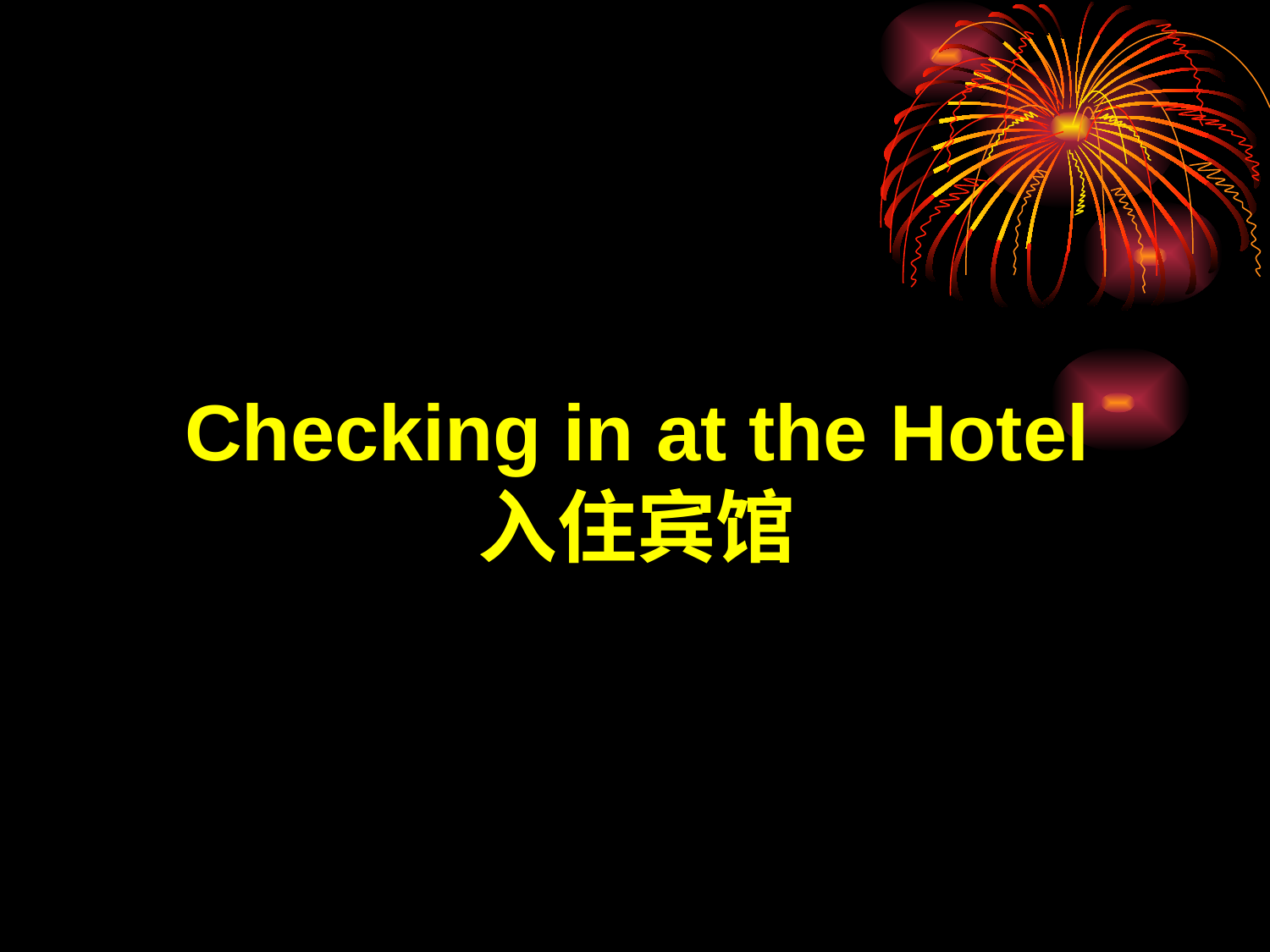

# Checking in at the Hotel 入住宾馆